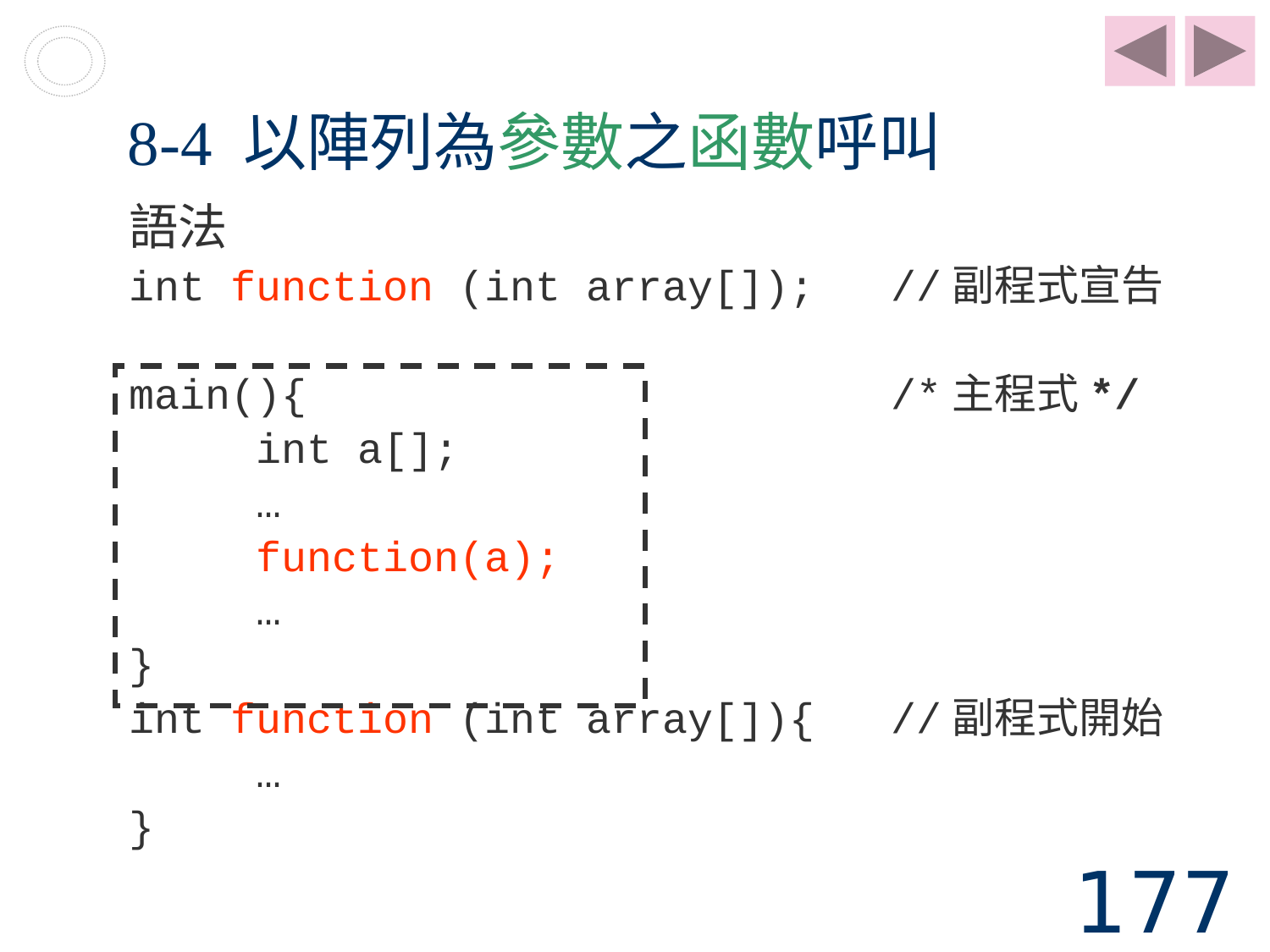

# 8-4 以陣列為參數之函數呼叫
語法
int function (int array[]);	//副程式宣告

main(){					/*主程式*/
	int a[];
	…
	function(a);
	…
}
int function (int array[]){	//副程式開始
	…
}

177